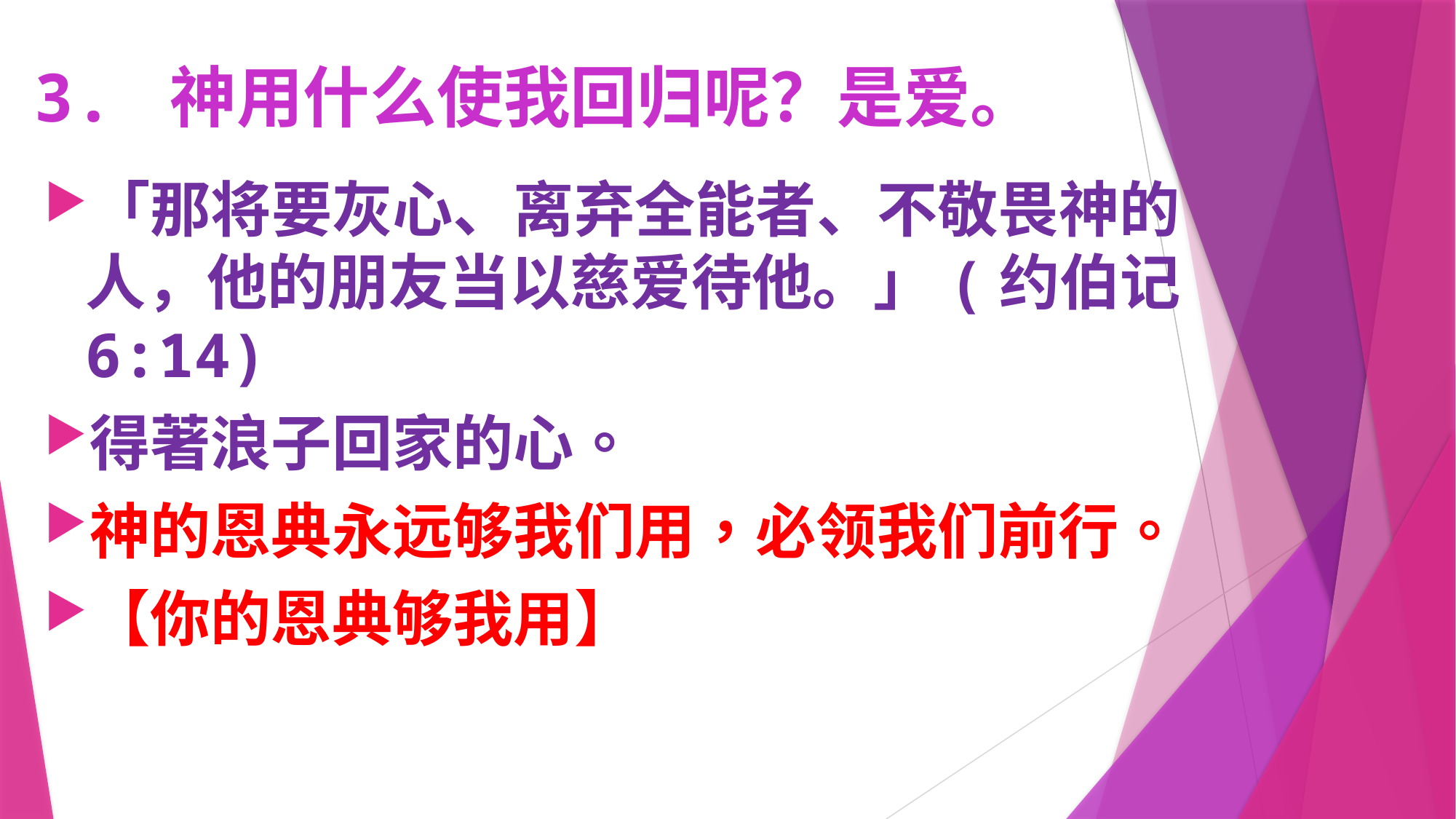

# 3. 神用什么使我回归呢？是爱。
「那将要灰心、离弃全能者、不敬畏神的人，他的朋友当以慈爱待他。」(约伯记 6:14)
得著浪子回家的心。
神的恩典永远够我们用，必领我们前行。
【你的恩典够我用】